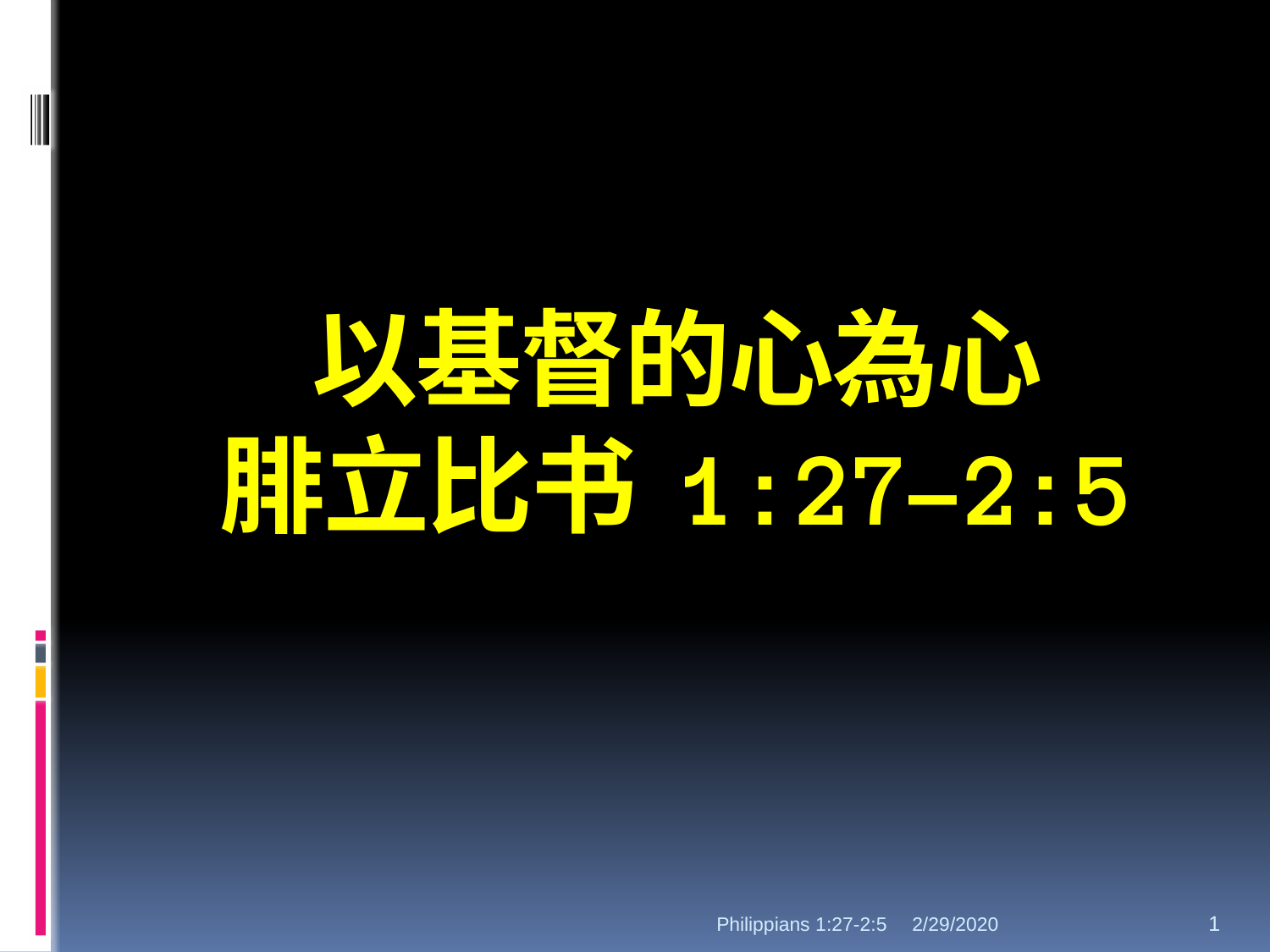

# 以基督的心為心 腓立比书 1:27-2:5

Philippians 1:27-2:5
2/29/2020
1